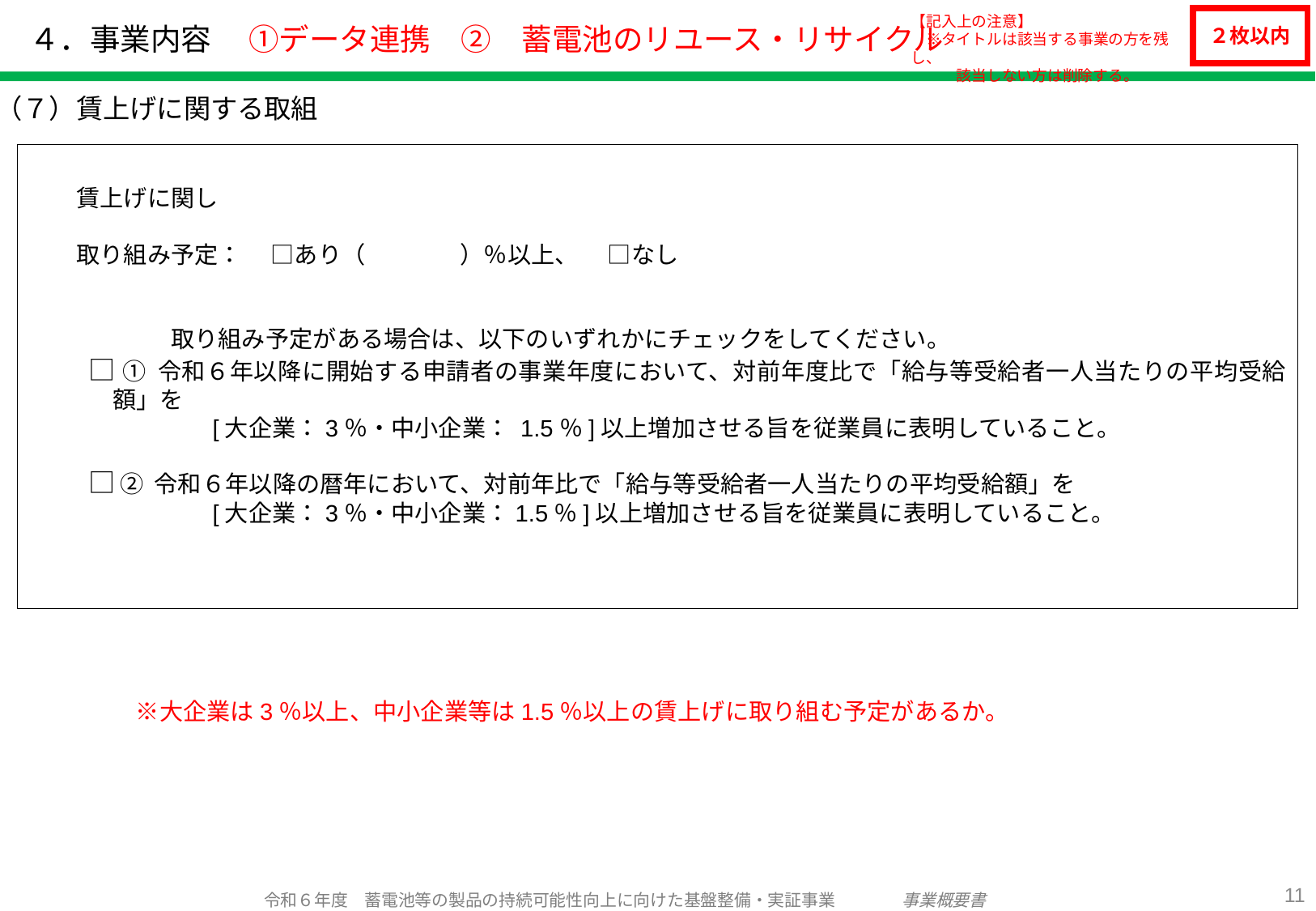

# ４．事業内容　 ①データ連携　②　蓄電池のリユース・リサイクル
【記入上の注意】
　※タイトルは該当する事業の方を残し、
　　　該当しない方は削除する。
２枚以内
（７）賃上げに関する取組

　　賃上げに関し

　　取り組み予定：　 □あり（　　　　）％以上、　 □なし

　　　　　　取り組み予定がある場合は、以下のいずれかにチェックをしてください。
□ ① 令和６年以降に開始する申請者の事業年度において、対前年度比で「給与等受給者一人当たりの平均受給額」を
　　　　　[大企業：3％・中小企業： 1.5％]以上増加させる旨を従業員に表明していること。

□ ② 令和６年以降の暦年において、対前年比で「給与等受給者一人当たりの平均受給額」を
　　　　　[大企業：3％・中小企業：1.5％]以上増加させる旨を従業員に表明していること。

　　※大企業は3％以上、中小企業等は1.5％以上の賃上げに取り組む予定があるか。

11